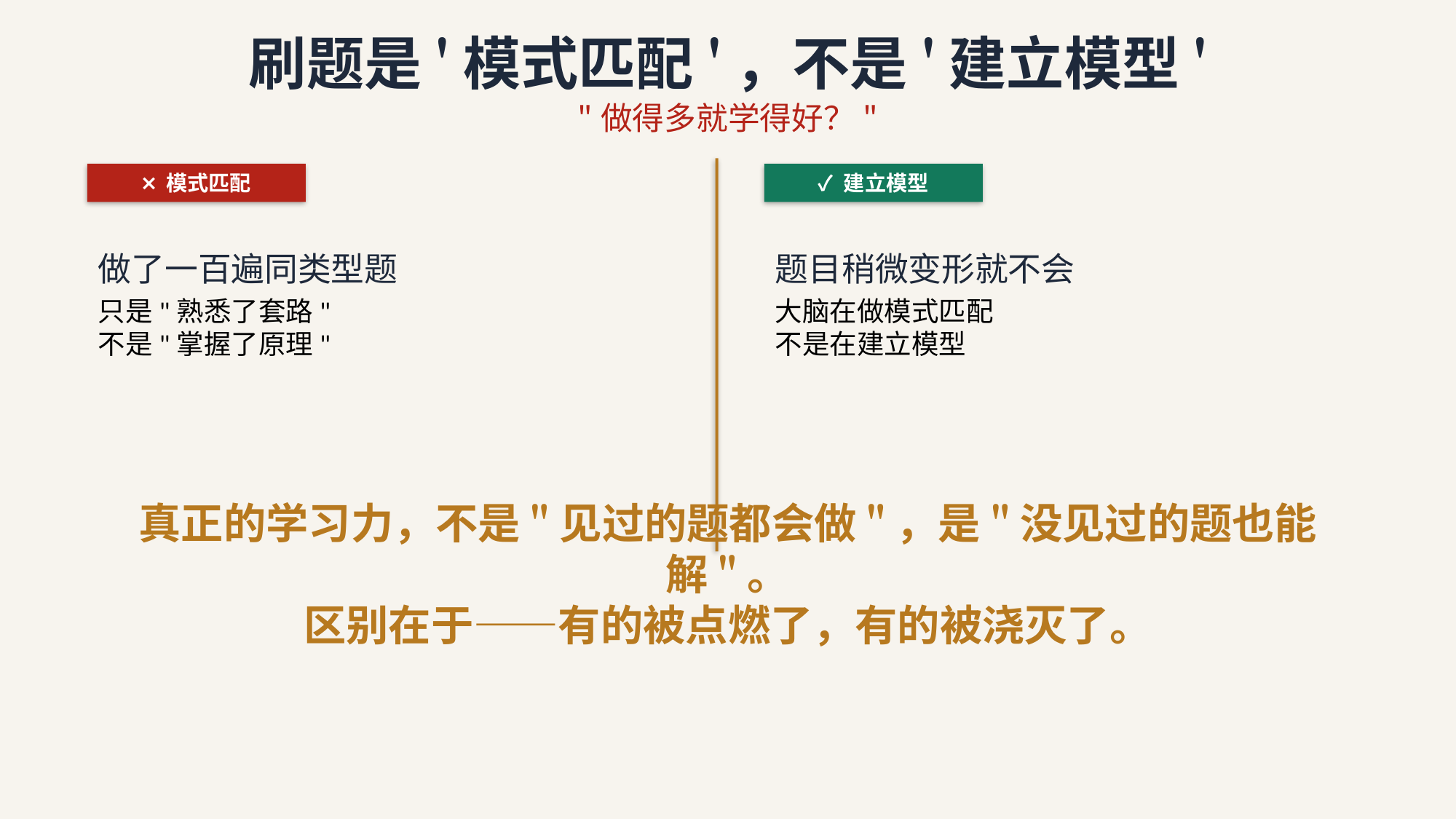

刷题是'模式匹配'，不是'建立模型'
"做得多就学得好？"

❌ 模式匹配
✓ 建立模型
做了一百遍同类型题
只是"熟悉了套路"
不是"掌握了原理"
题目稍微变形就不会
大脑在做模式匹配
不是在建立模型
真正的学习力，不是"见过的题都会做"，是"没见过的题也能解"。
区别在于——有的被点燃了，有的被浇灭了。